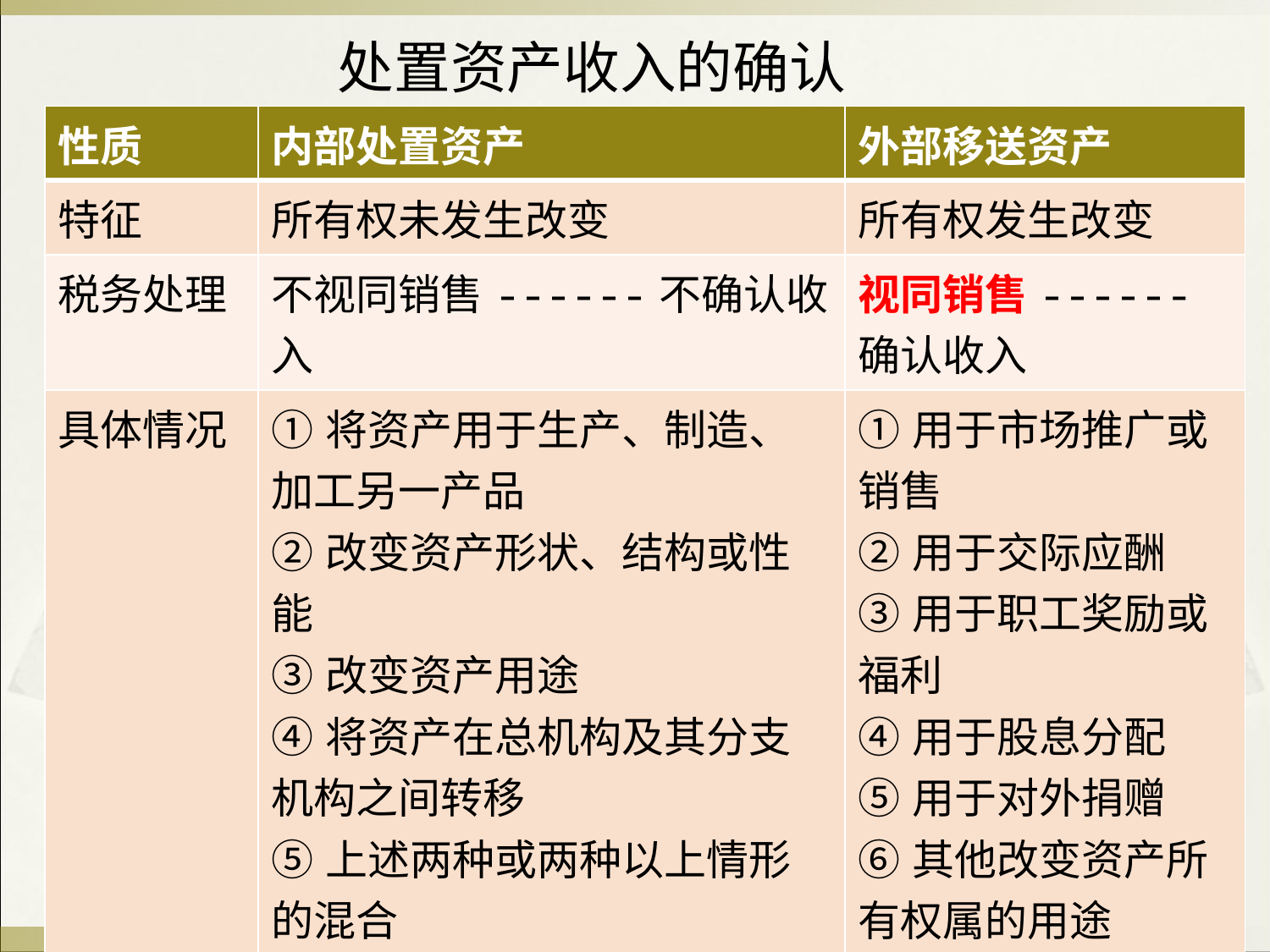

处置资产收入的确认
| 性质 | 内部处置资产 | 外部移送资产 |
| --- | --- | --- |
| 特征 | 所有权未发生改变 | 所有权发生改变 |
| 税务处理 | 不视同销售------不确认收入 | 视同销售------确认收入 |
| 具体情况 | ①将资产用于生产、制造、加工另一产品 ②改变资产形状、结构或性能 ③改变资产用途 ④将资产在总机构及其分支机构之间转移 ⑤上述两种或两种以上情形的混合 ⑥其他不改变资产所有权属的用途 | ①用于市场推广或销售 ②用于交际应酬 ③用于职工奖励或福利 ④用于股息分配 ⑤用于对外捐赠 ⑥其他改变资产所有权属的用途 |
www.themegallery.com